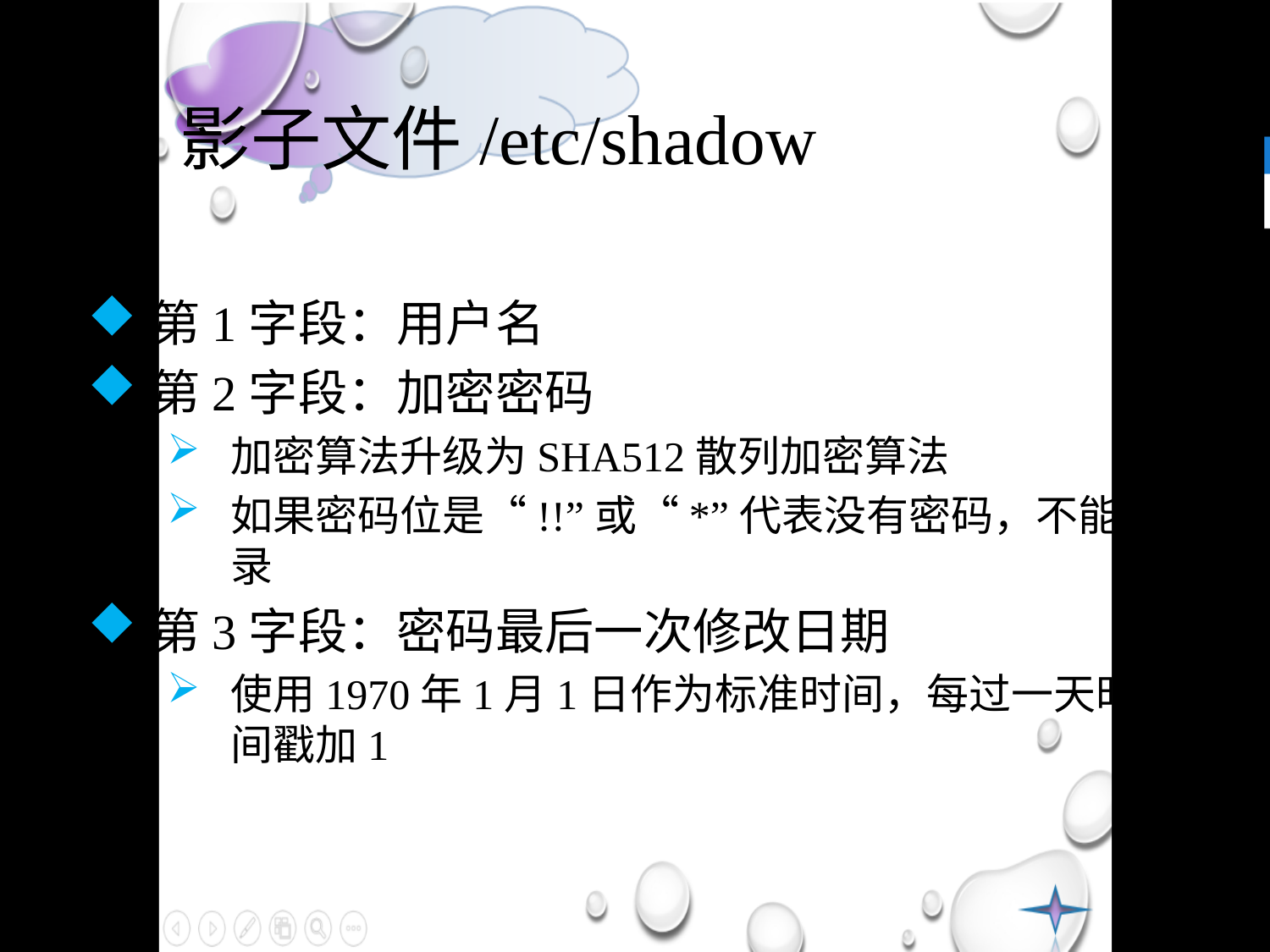

# 1、影子文件/etc/shadow
第1字段：用户名
第2字段：加密密码
加密算法升级为SHA512散列加密算法
如果密码位是“!!”或“*”代表没有密码，不能登录
第3字段：密码最后一次修改日期
使用1970年1月1日作为标准时间，每过一天时间戳加1